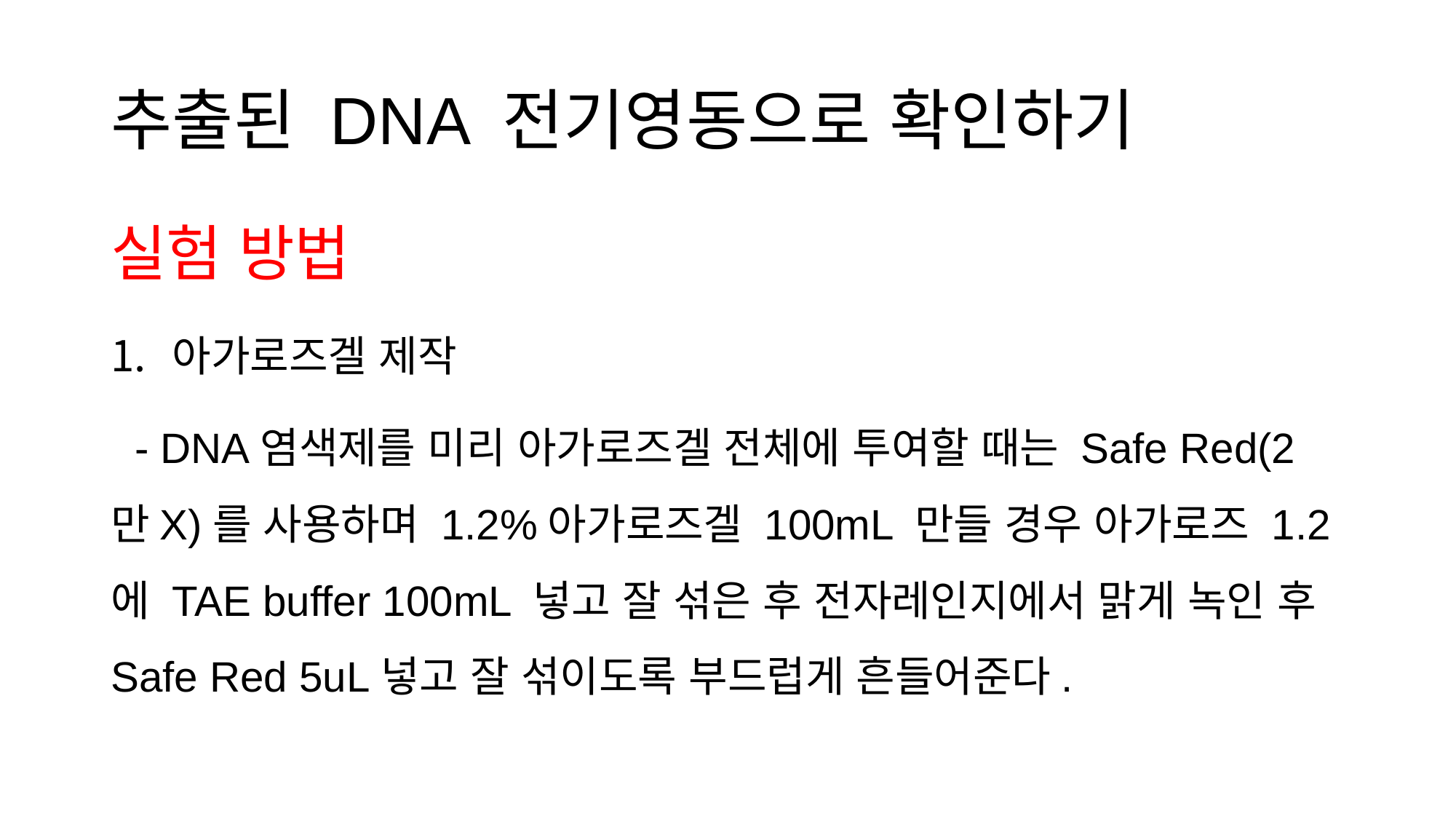

# 추출된 DNA 전기영동으로 확인하기
실험 방법
아가로즈겔 제작
  - DNA염색제를 미리 아가로즈겔 전체에 투여할 때는 Safe Red(2만X)를 사용하며 1.2%아가로즈겔 100mL 만들 경우 아가로즈 1.2에 TAE buffer 100mL 넣고 잘 섞은 후 전자레인지에서 맑게 녹인 후 Safe Red 5uL넣고 잘 섞이도록 부드럽게 흔들어준다.